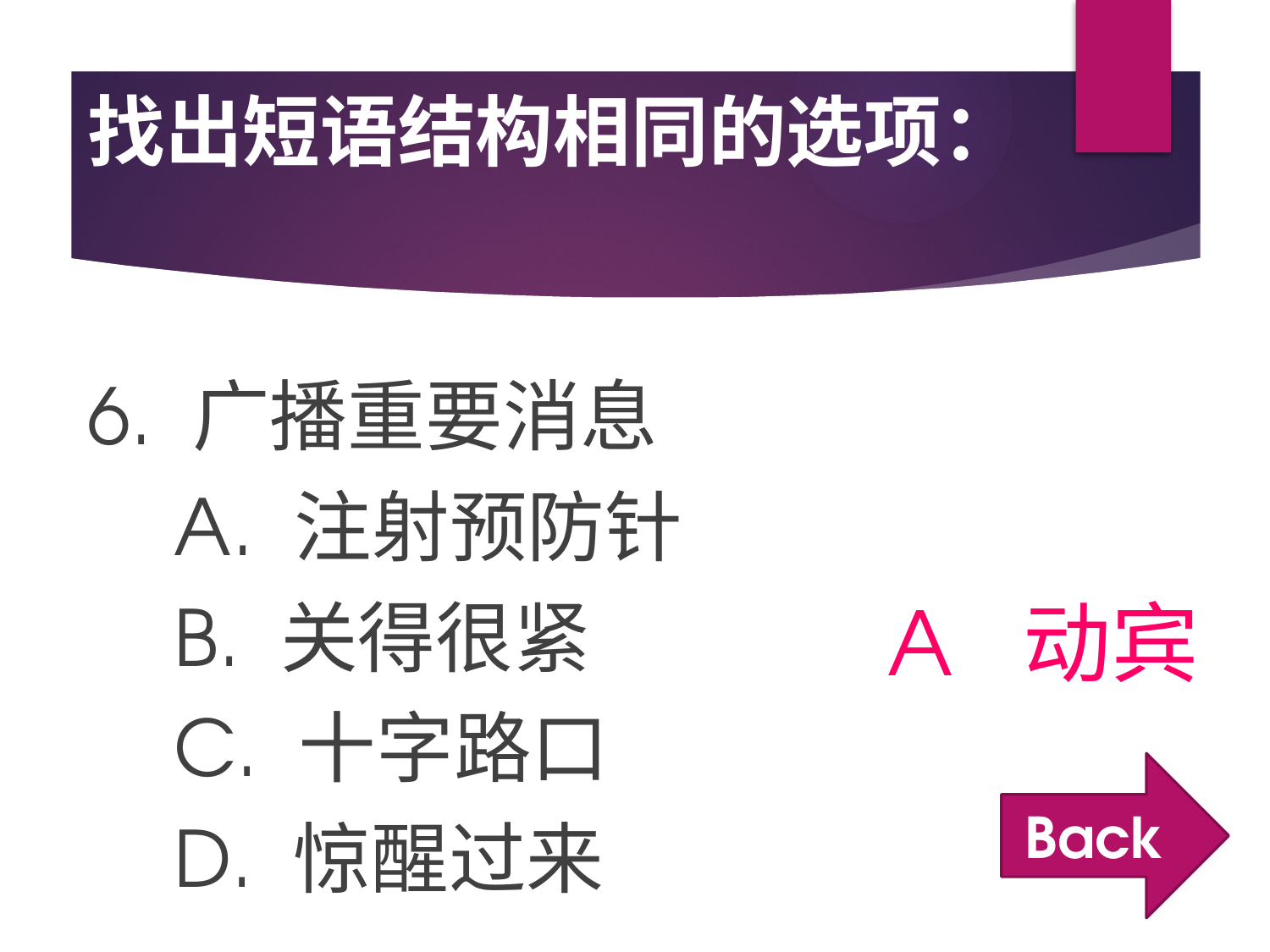

# 找出短语结构相同的选项：
6. 广播重要消息
    A. 注射预防针
    B. 关得很紧
    C. 十字路口
    D. 惊醒过来

A  动宾
Back